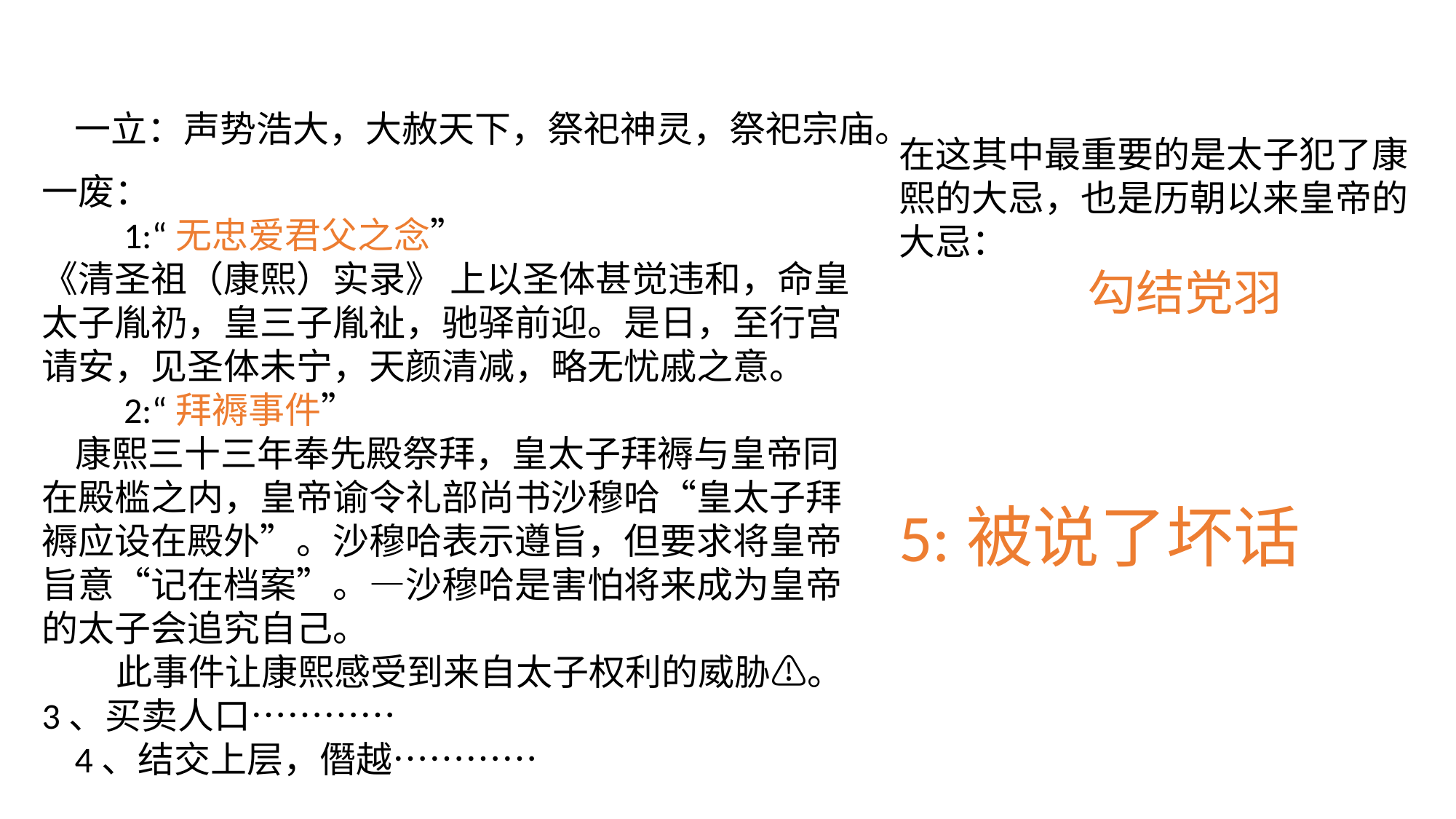

一立：声势浩大，大赦天下，祭祀神灵，祭祀宗庙。

在这其中最重要的是太子犯了康熙的大忌，也是历朝以来皇帝的大忌：
                      勾结党羽

5:被说了坏话
一废：
          1:“无忠爱君父之念”
《清圣祖（康熙）实录》 上以圣体甚觉违和，命皇太子胤礽，皇三子胤祉，驰驿前迎。是日，至行宫请安，见圣体未宁，天颜清减，略无忧戚之意。
          2:“拜褥事件”
   康熙三十三年奉先殿祭拜，皇太子拜褥与皇帝同在殿槛之内，皇帝谕令礼部尚书沙穆哈“皇太子拜褥应设在殿外”。沙穆哈表示遵旨，但要求将皇帝旨意“记在档案”。—沙穆哈是害怕将来成为皇帝的太子会追究自己。
        此事件让康熙感受到来自太子权利的威胁⚠。️3、买卖人口…………
    4、结交上层，僭越…………